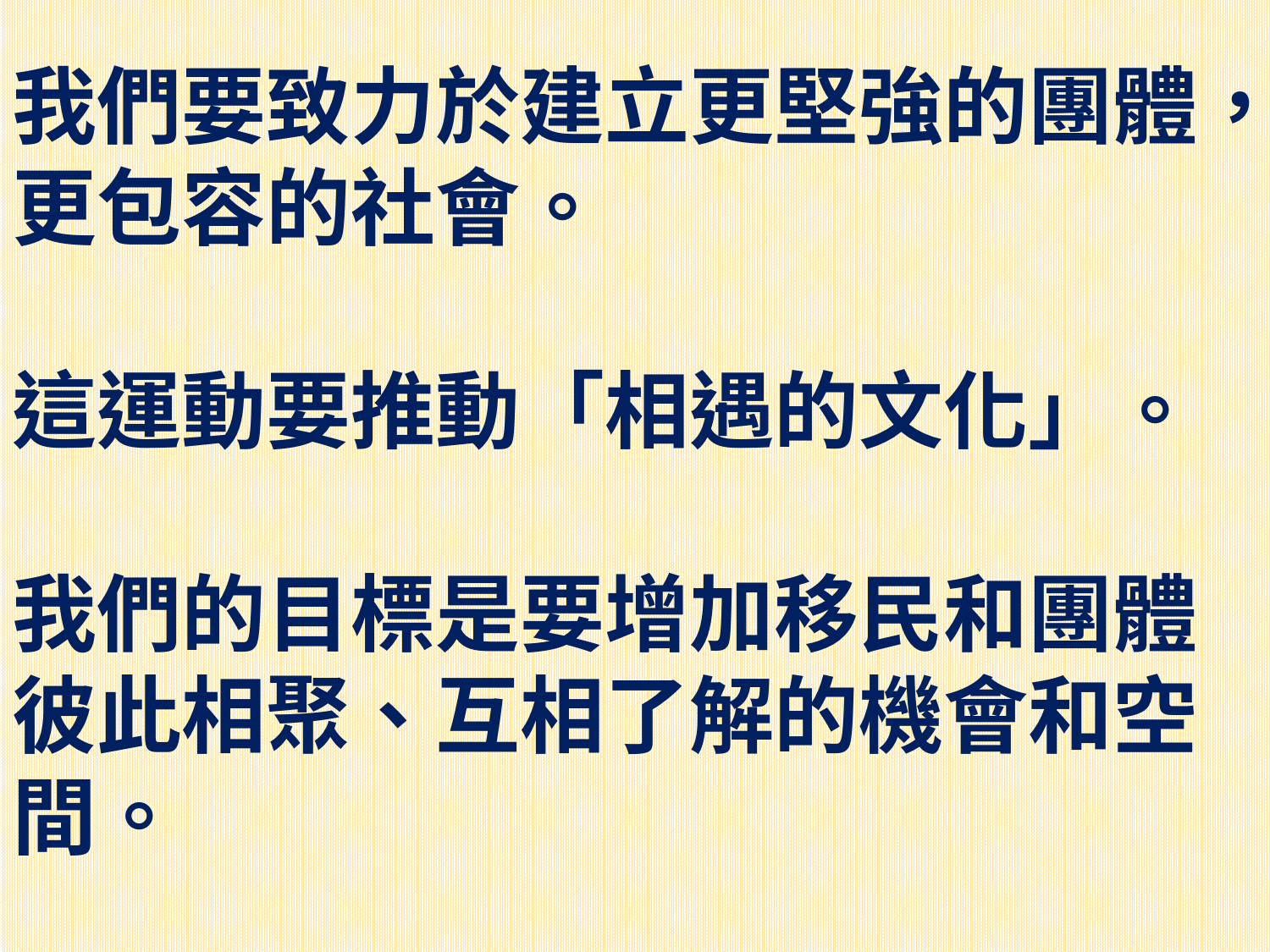

#
我們要致力於建立更堅強的團體，更包容的社會。

這運動要推動「相遇的文化」。

我們的目標是要增加移民和團體彼此相聚、互相了解的機會和空間。